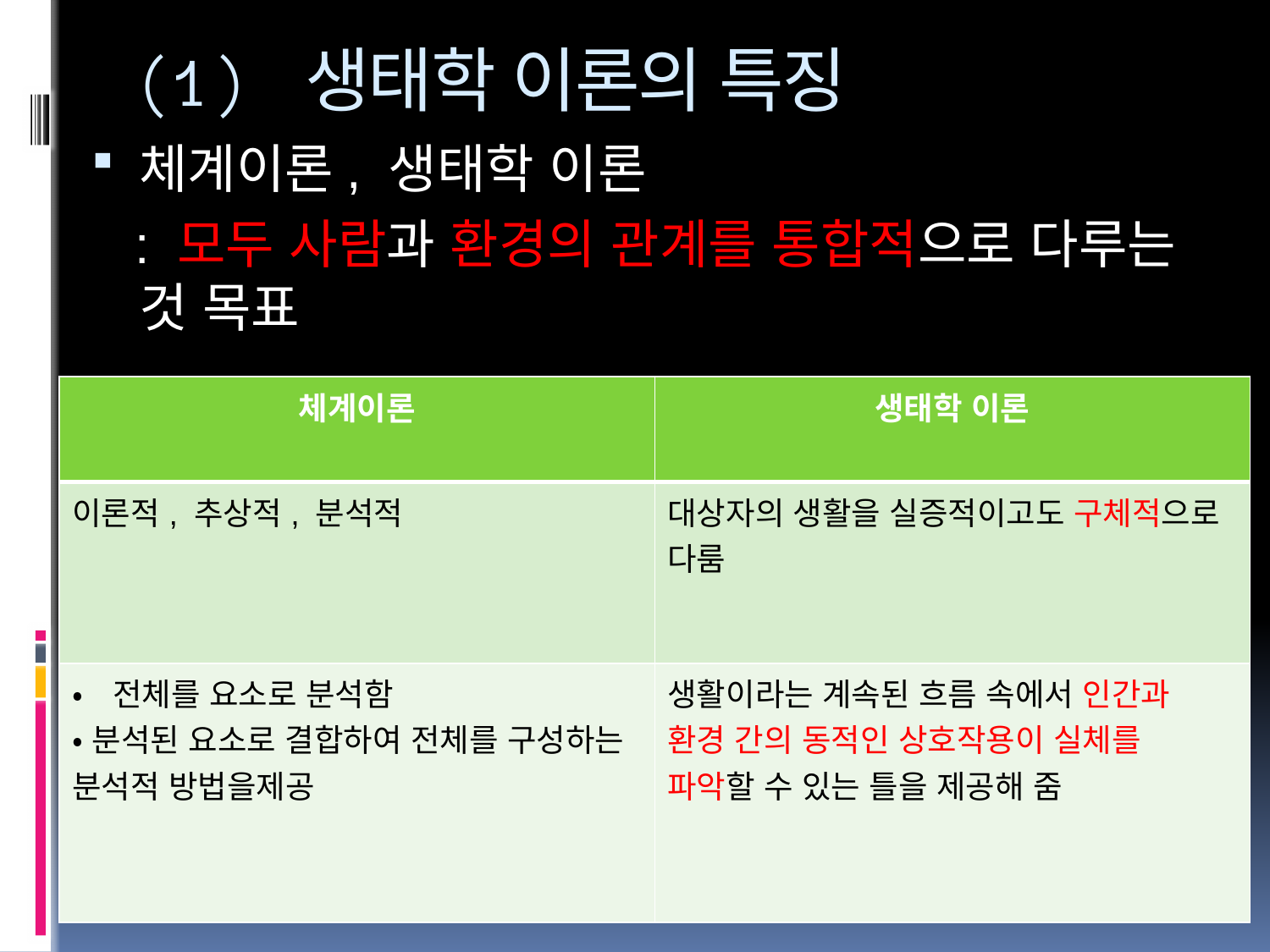

# (1) 생태학 이론의 특징
체계이론, 생태학 이론
   : 모두 사람과 환경의 관계를 통합적으로 다루는 것 목표

| 체계이론 | 생태학 이론 |
| --- | --- |
| 이론적, 추상적, 분석적 | 대상자의 생활을 실증적이고도 구체적으로 다룸 |
| •전체를 요소로 분석함 •분석된 요소로 결합하여 전체를 구성하는 분석적 방법을제공 | 생활이라는 계속된 흐름 속에서 인간과 환경 간의 동적인 상호작용이 실체를 파악할 수 있는 틀을 제공해 줌 |